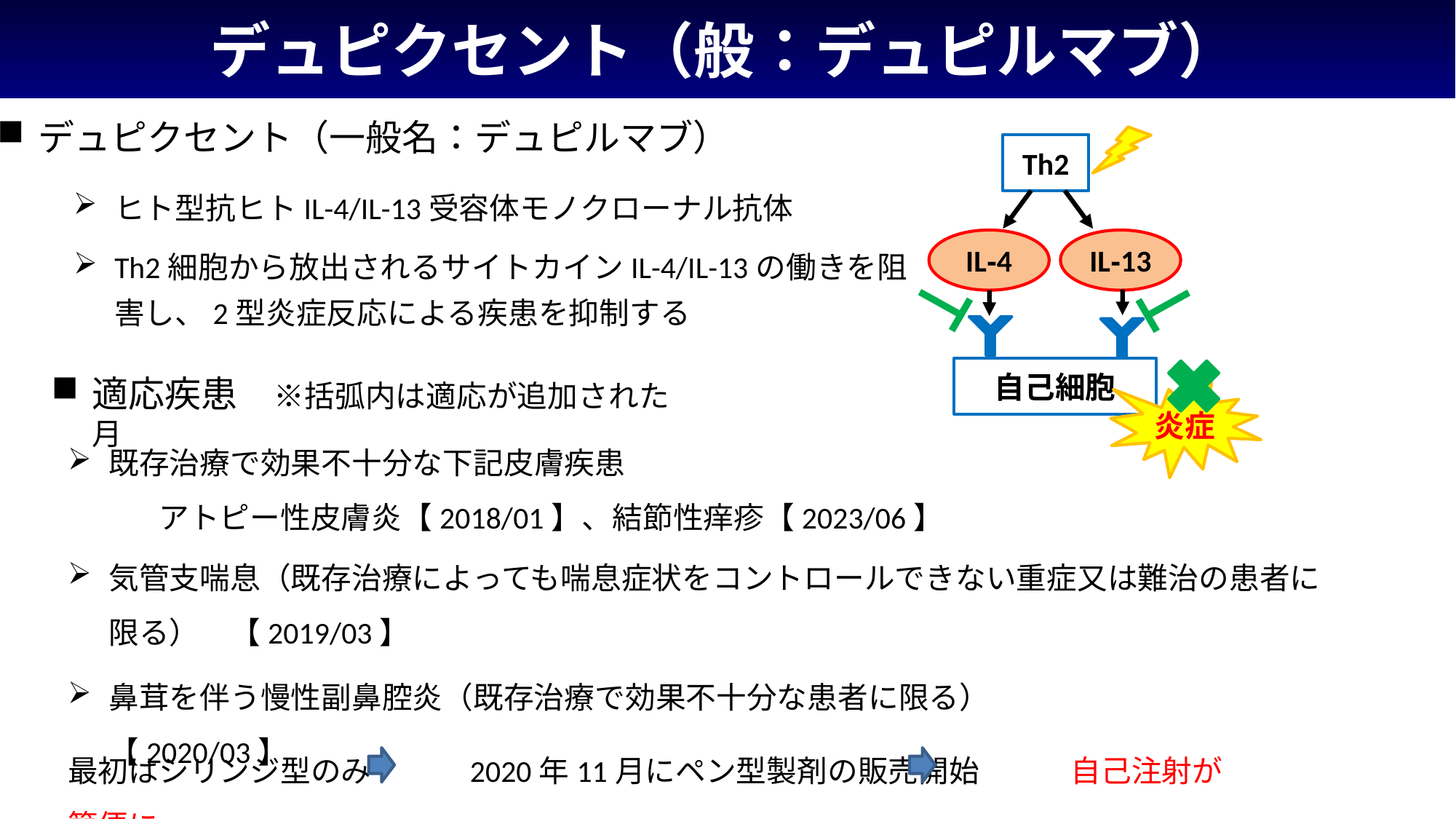

デュピクセント（般：デュピルマブ）
デュピクセント（一般名：デュピルマブ）

Th2
ヒト型抗ヒトIL-4/IL-13受容体モノクローナル抗体
IL‐4
IL‐13
Th2細胞から放出されるサイトカインIL-4/IL-13の働きを阻害し、2型炎症反応による疾患を抑制する

自己細胞
適応疾患　※括弧内は適応が追加された月
炎症
既存治療で効果不十分な下記皮膚疾患
　　　アトピー性皮膚炎【2018/01】、結節性痒疹【2023/06】
気管支喘息（既存治療によっても喘息症状をコントロールできない重症又は難治の患者に限る）　【2019/03】
鼻茸を伴う慢性副鼻腔炎（既存治療で効果不十分な患者に限る）　【2020/03】
最初はシリンジ型のみ　　　2020年11月にペン型製剤の販売開始　　　自己注射が簡便に